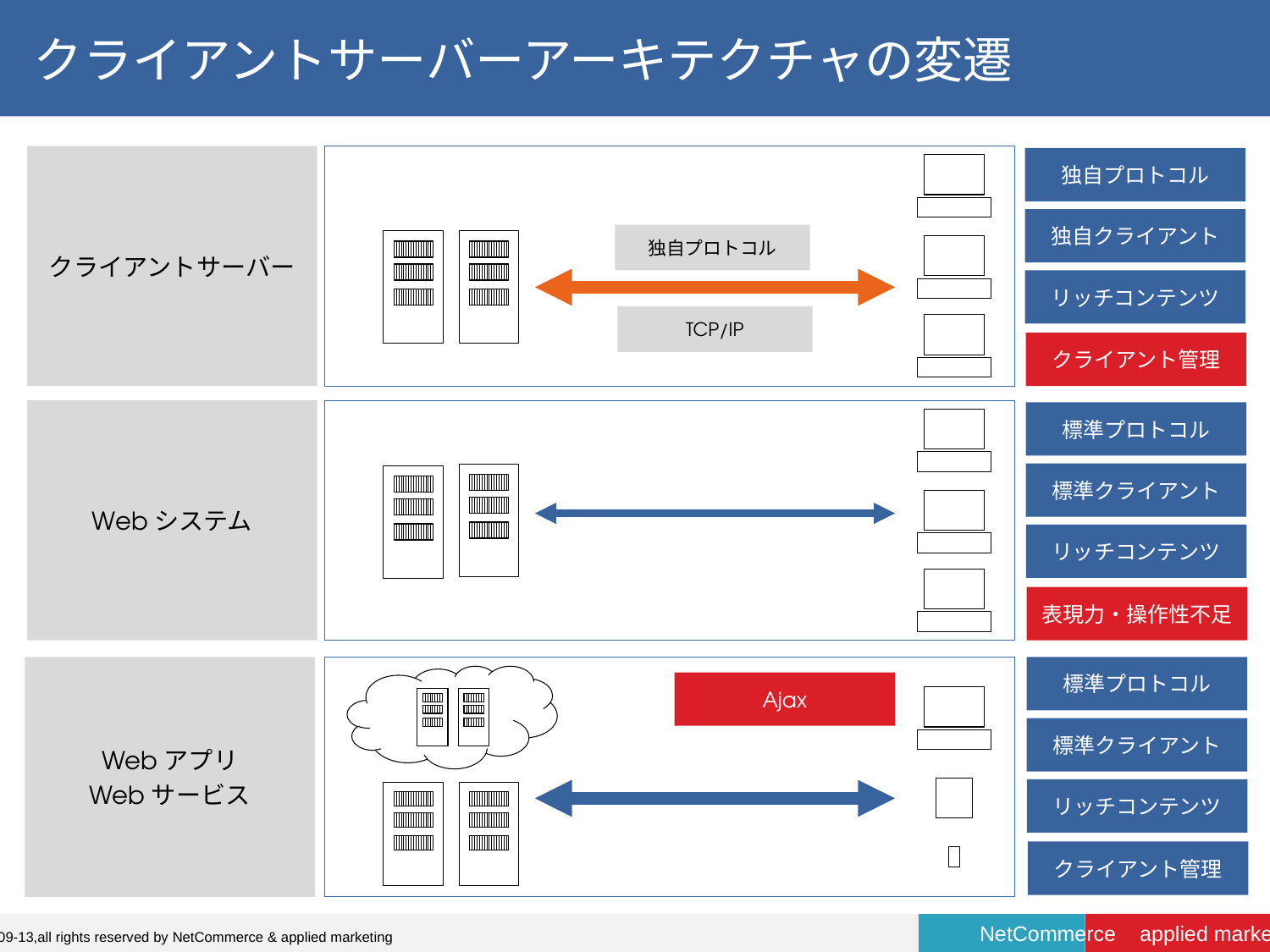

# クライアントサーバーアーキテクチャの変遷
クライアントサーバー

独自プロトコル

独自クライアント
独自プロトコル

リッチコンテンツ
TCP/IP
クライアント管理

Webシステム
標準プロトコル

標準クライアント

リッチコンテンツ
表現力・操作性不足
Webアプリ
Webサービス

標準プロトコル

Ajax

標準クライアント
リッチコンテンツ

クライアント管理